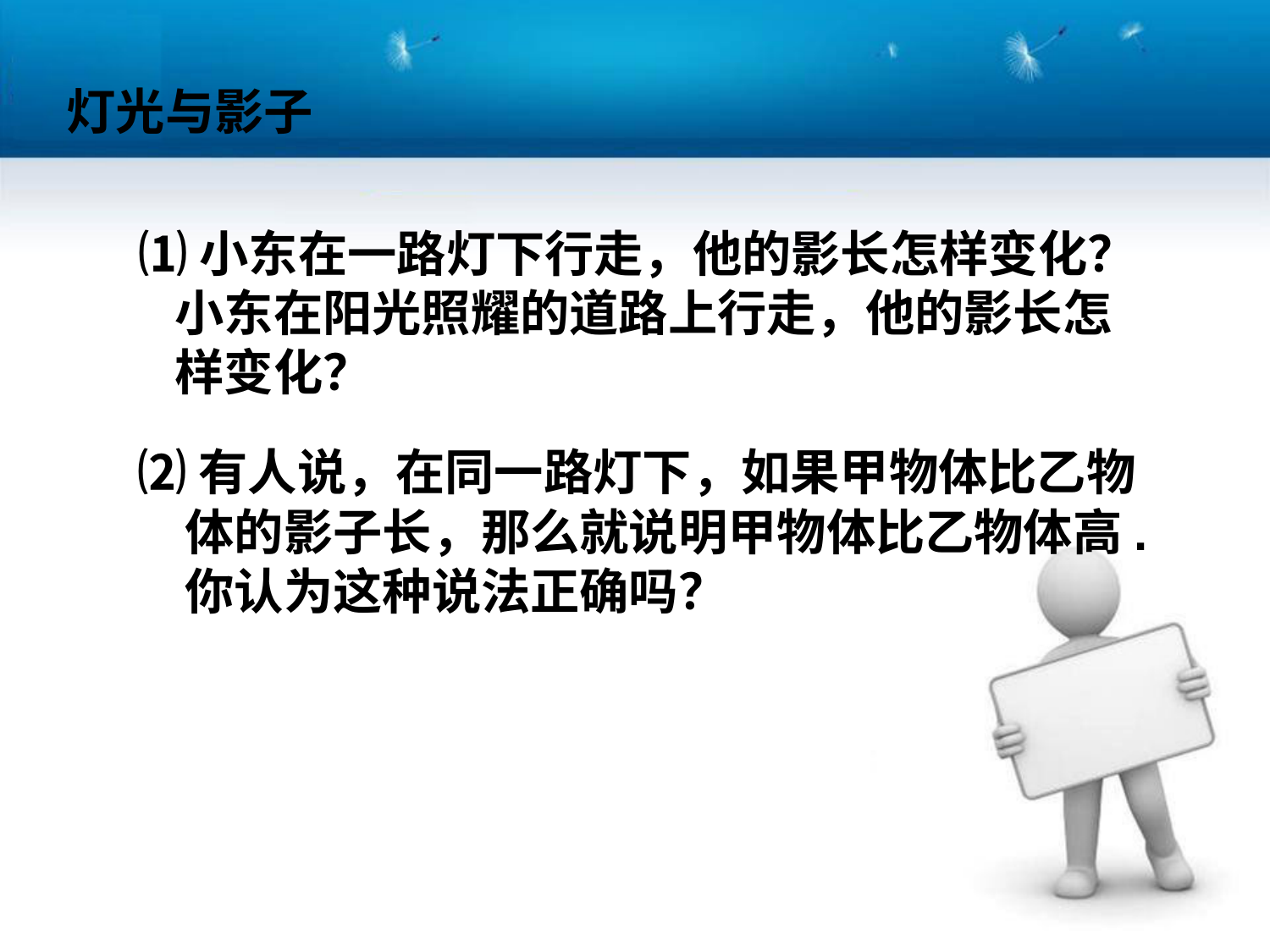

灯光与影子
 ⑴小东在一路灯下行走，他的影长怎样变化？小东在阳光照耀的道路上行走，他的影长怎样变化？
⑵有人说，在同一路灯下，如果甲物体比乙物体的影子长，那么就说明甲物体比乙物体高.你认为这种说法正确吗？